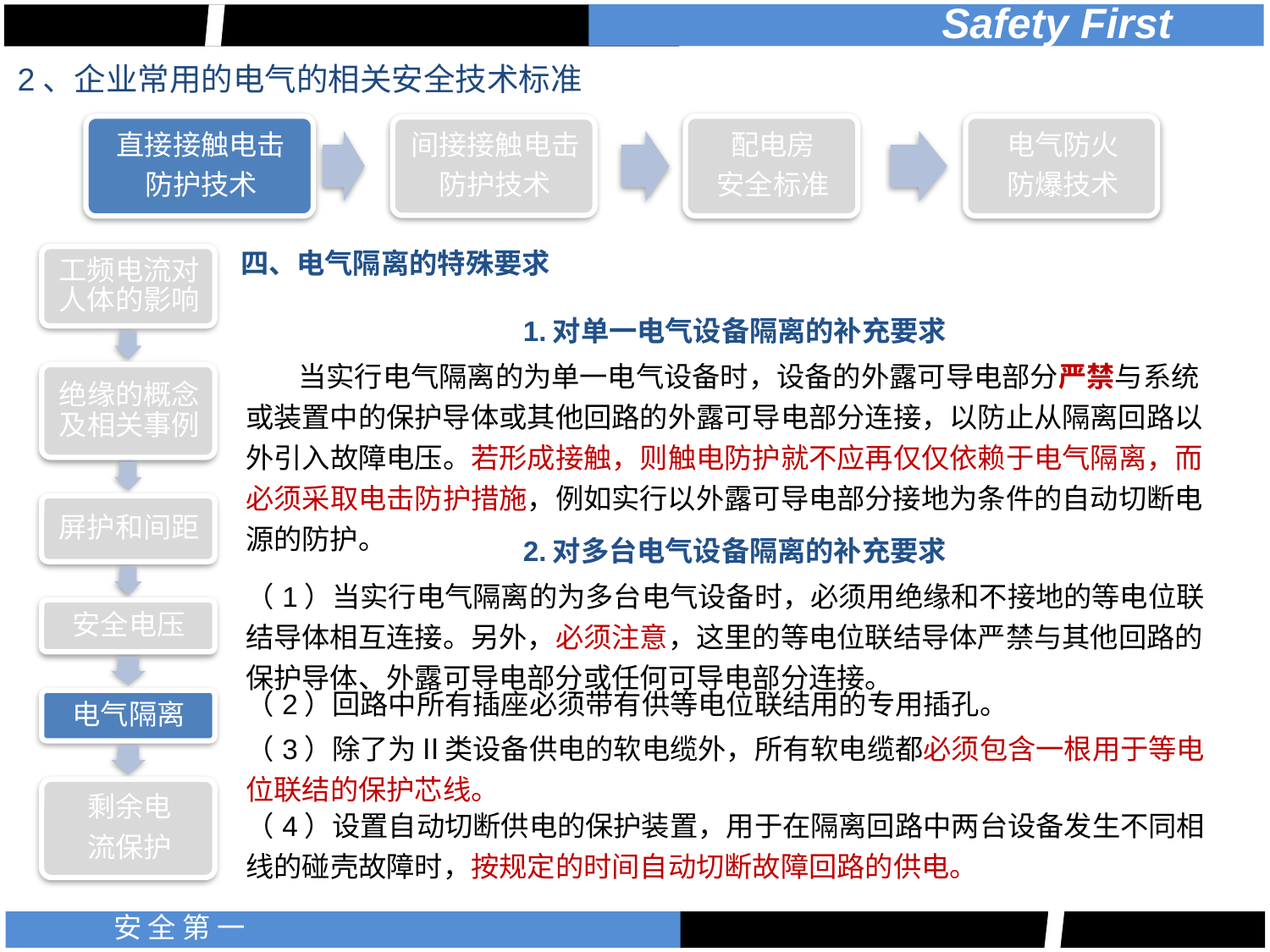

2、企业常用的电气的相关安全技术标准
直接接触电击
防护技术

间接接触电击
防护技术

配电房
安全标准

电气防火
防爆技术
四、电气隔离的特殊要求
工频电流对人体的影响

绝缘的概念及相关事例

屏护和间距

安全电压

电气隔离

剩余电
流保护
| 1.对单一电气设备隔离的补充要求 |
| --- |
| 当实行电气隔离的为单一电气设备时，设备的外露可导电部分严禁与系统或装置中的保护导体或其他回路的外露可导电部分连接，以防止从隔离回路以外引入故障电压。若形成接触，则触电防护就不应再仅仅依赖于电气隔离，而必须采取电击防护措施，例如实行以外露可导电部分接地为条件的自动切断电源的防护。 |
| 2.对多台电气设备隔离的补充要求 |
| （1）当实行电气隔离的为多台电气设备时，必须用绝缘和不接地的等电位联结导体相互连接。另外，必须注意，这里的等电位联结导体严禁与其他回路的保护导体、外露可导电部分或任何可导电部分连接。 |
| （2）回路中所有插座必须带有供等电位联结用的专用插孔。 |
| （3）除了为Ⅱ类设备供电的软电缆外，所有软电缆都必须包含一根用于等电位联结的保护芯线。 |
| （4）设置自动切断供电的保护装置，用于在隔离回路中两台设备发生不同相线的碰壳故障时，按规定的时间自动切断故障回路的供电。 |